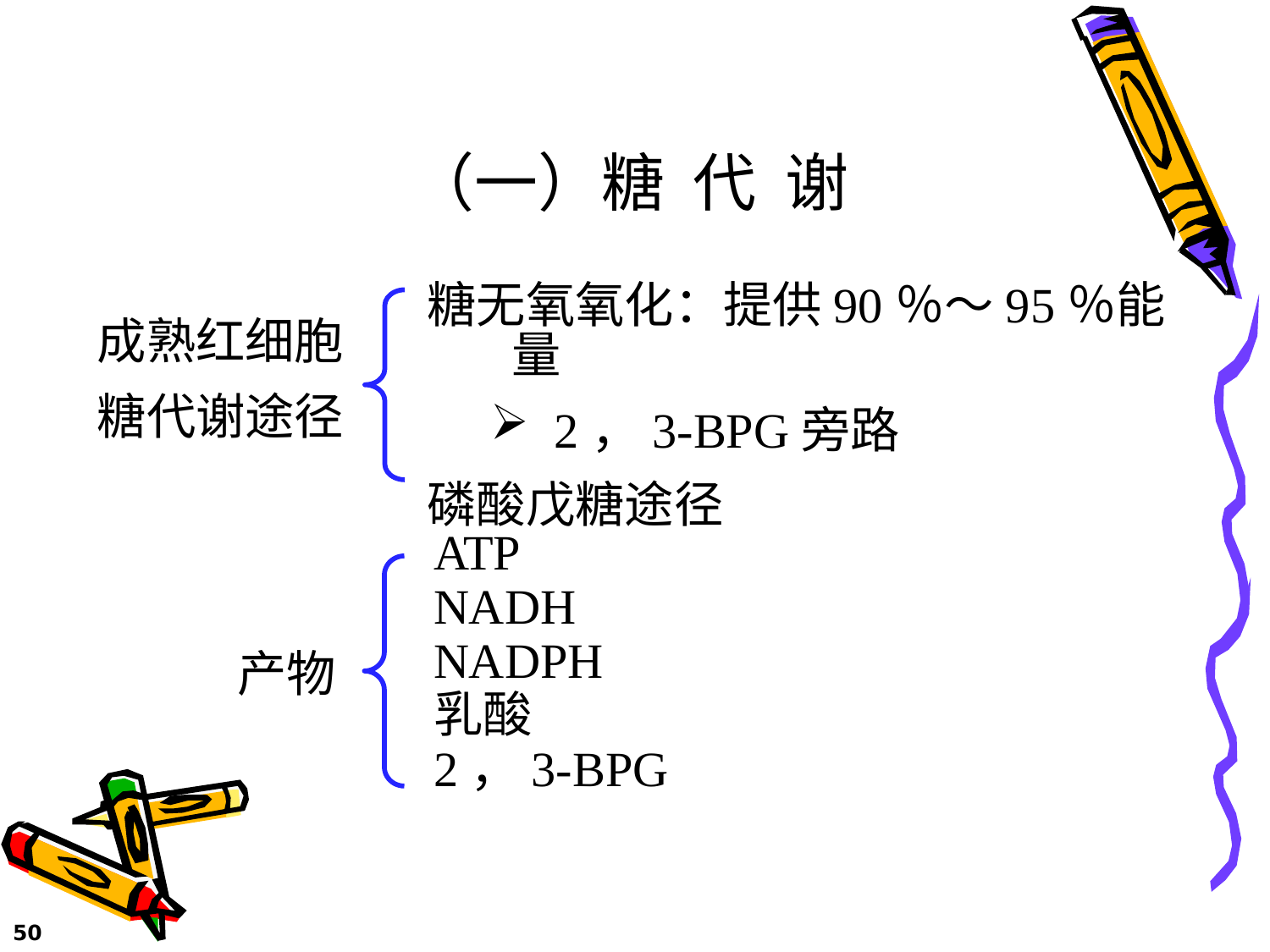

（一）糖  代  谢
糖无氧氧化：提供90％～95％能量
2，3-BPG旁路
磷酸戊糖途径

成熟红细胞
糖代谢途径
ATP
NADH
NADPH
乳酸
2，3-BPG

产物
50